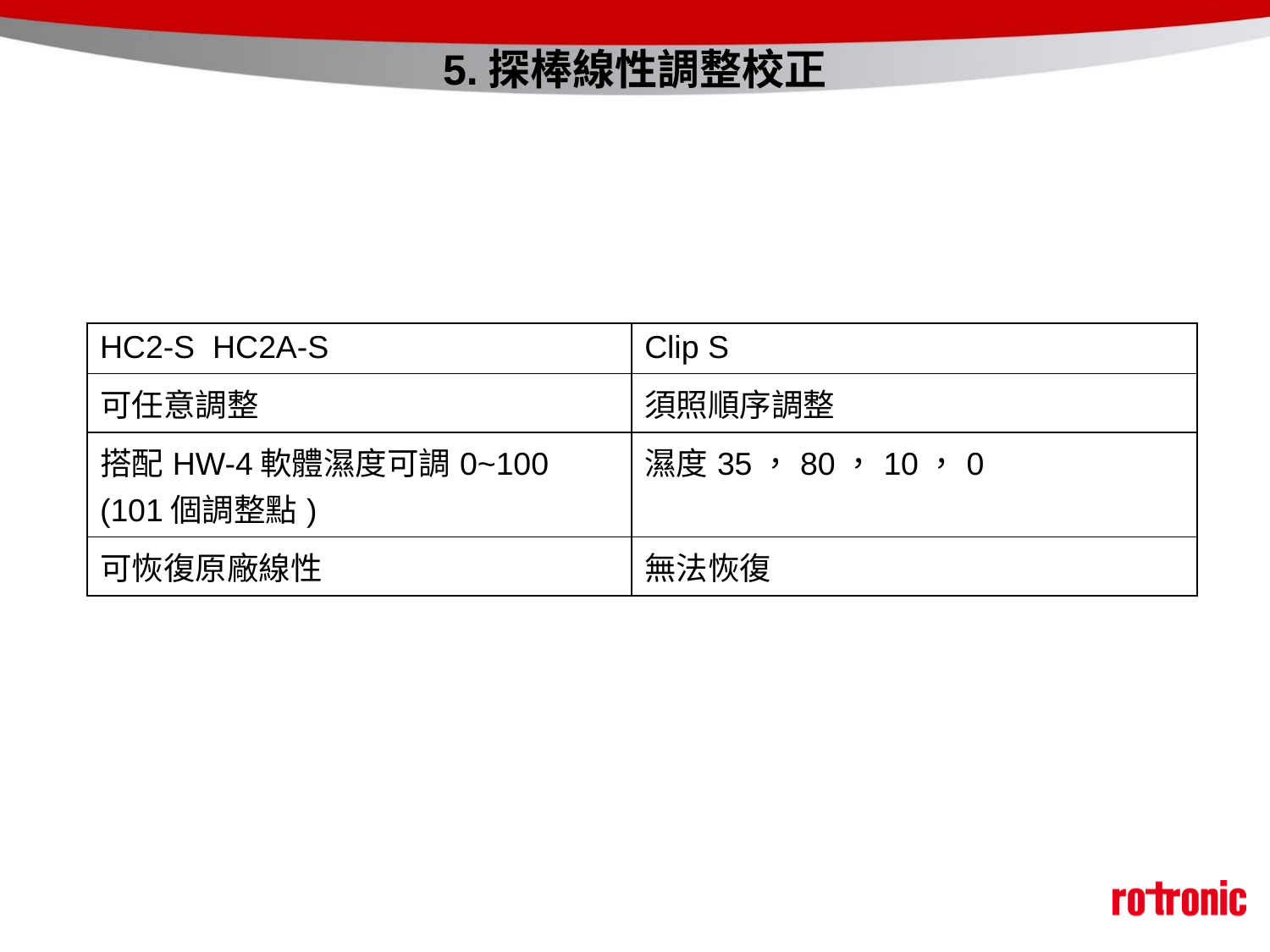

# 5.探棒線性調整校正
| HC2-S HC2A-S | Clip S |
| --- | --- |
| 可任意調整 | 須照順序調整 |
| 搭配HW-4軟體濕度可調0~100 (101個調整點) | 濕度35，80，10，0 |
| 可恢復原廠線性 | 無法恢復 |